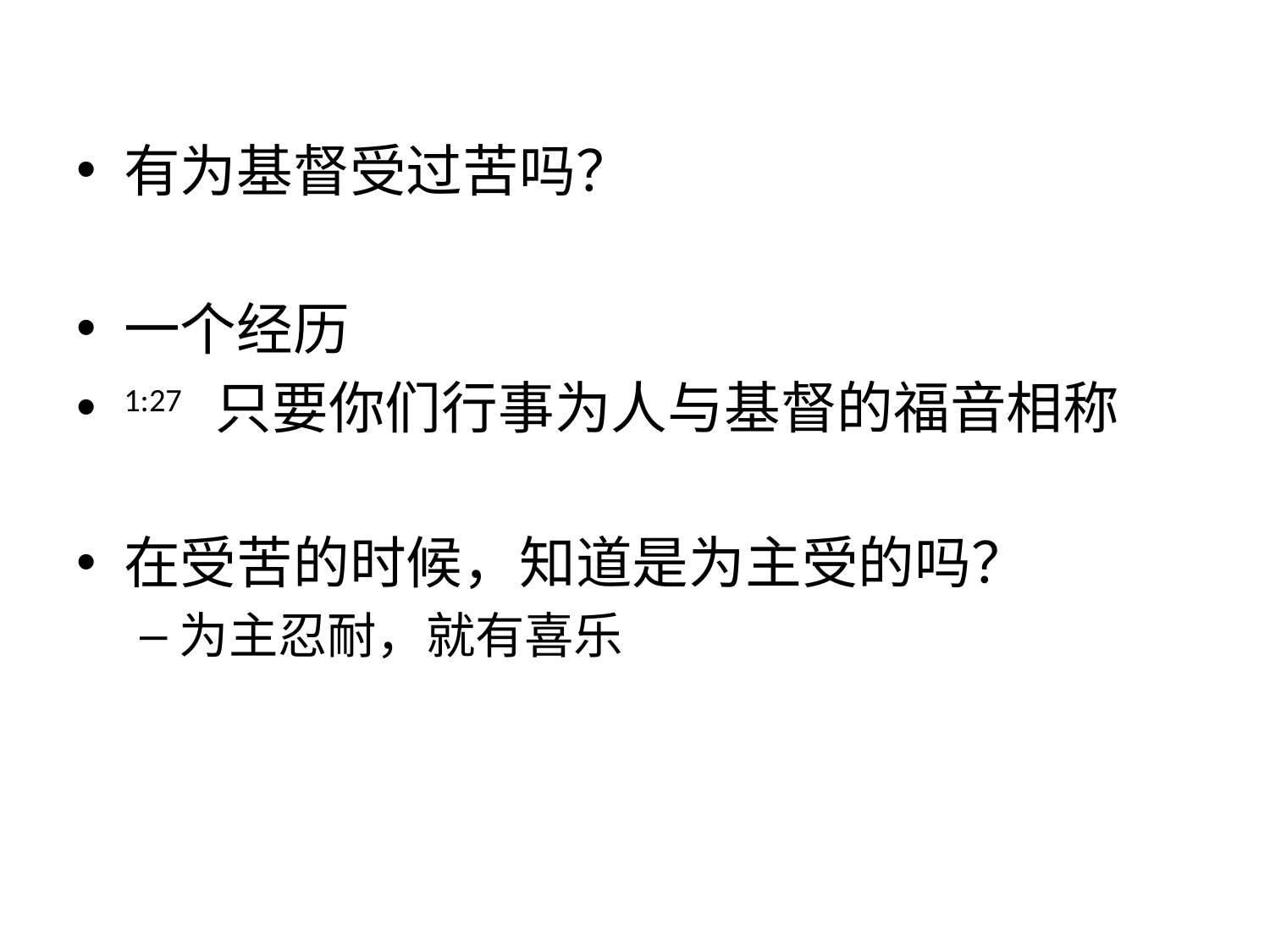

#
有为基督受过苦吗？

一个经历
1:27  只要你们行事为人与基督的福音相称

在受苦的时候，知道是为主受的吗？
为主忍耐，就有喜乐